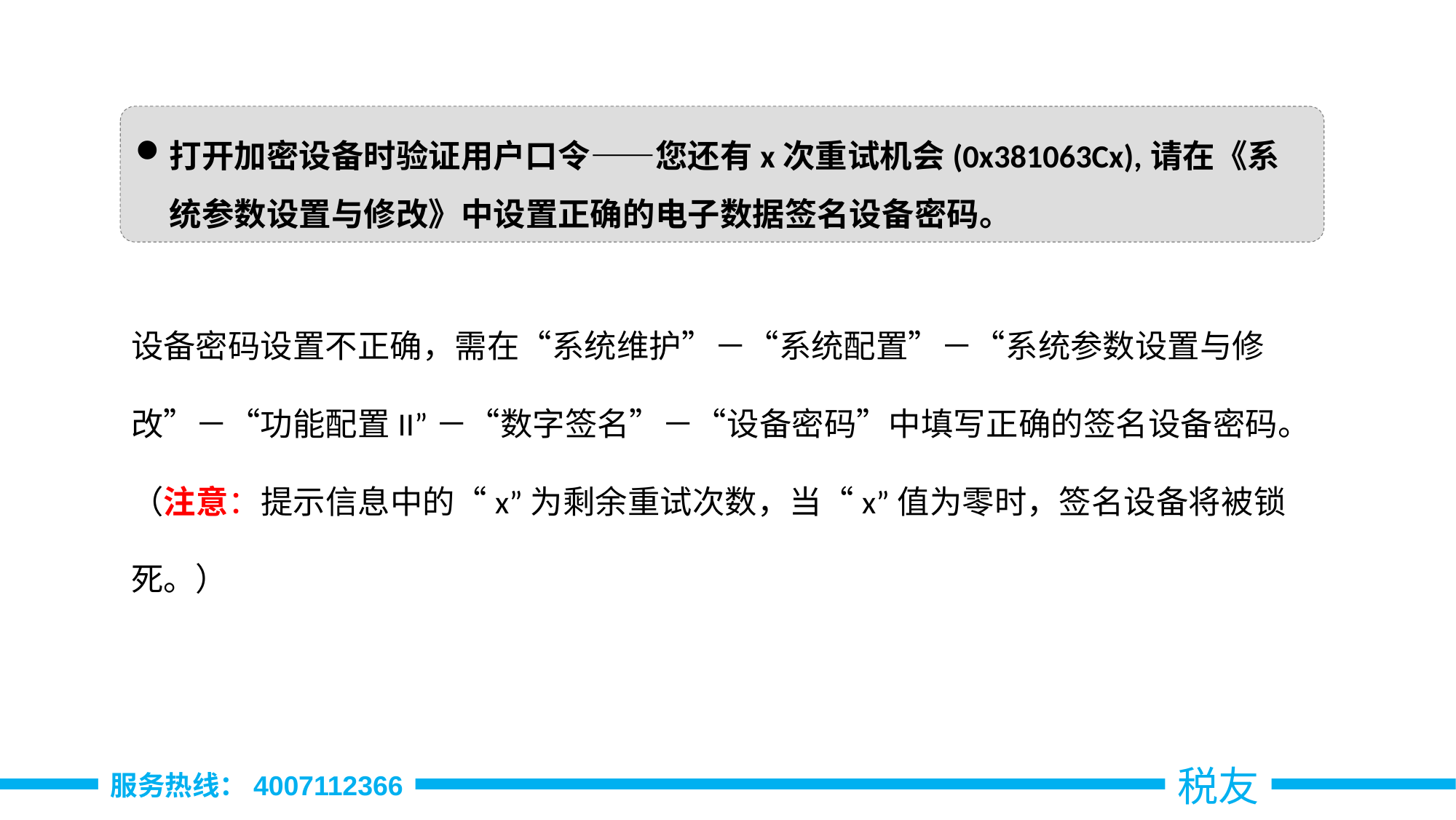

打开加密设备时验证用户口令——您还有x次重试机会(0x381063Cx),请在《系统参数设置与修改》中设置正确的电子数据签名设备密码。
设备密码设置不正确，需在“系统维护”－“系统配置”－“系统参数设置与修改”－“功能配置II”－“数字签名”－“设备密码”中填写正确的签名设备密码。
（注意：提示信息中的“x”为剩余重试次数，当“x”值为零时，签名设备将被锁死。）